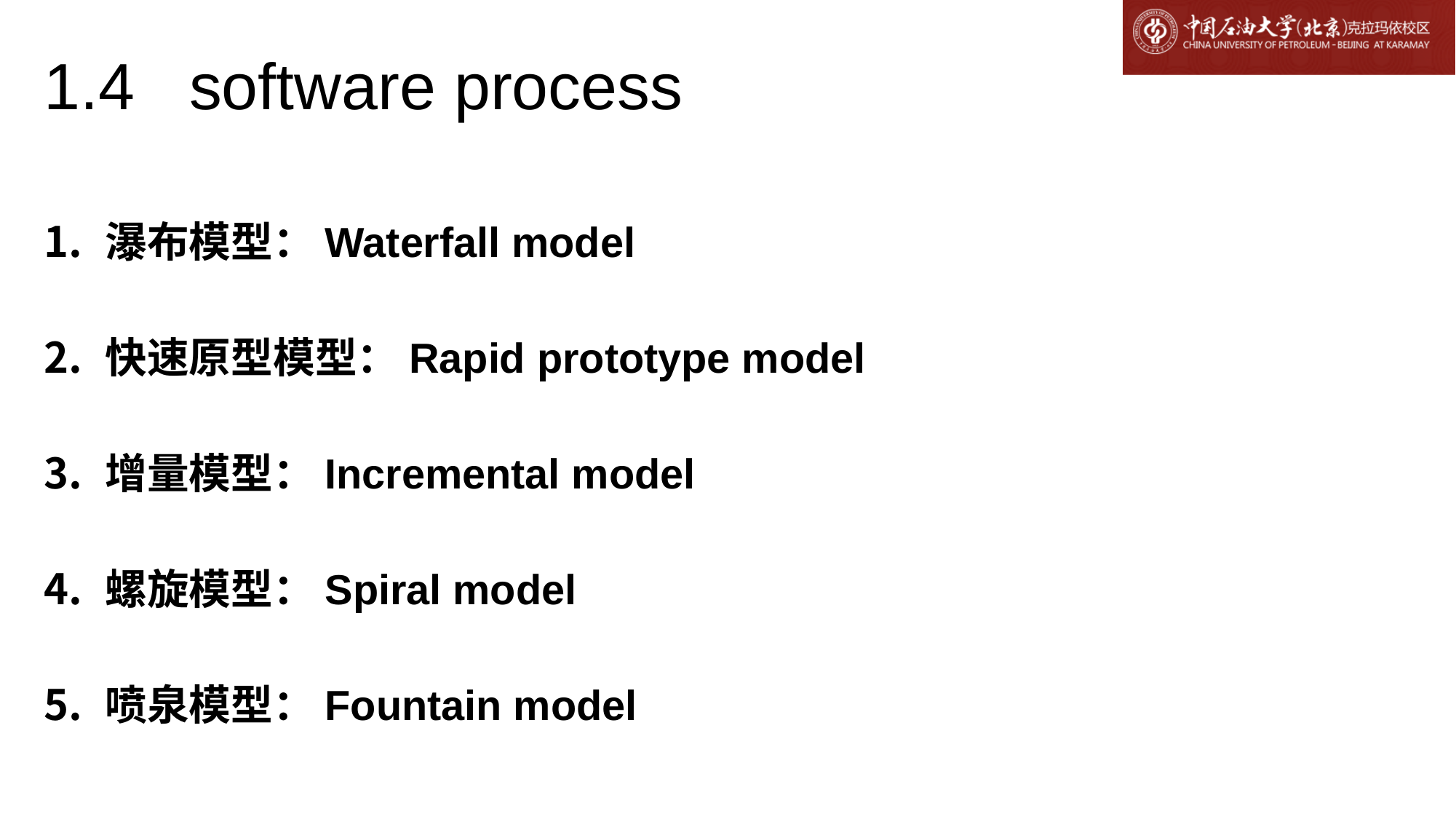

# 1.4   software process
瀑布模型：Waterfall model
快速原型模型：Rapid prototype model
增量模型：Incremental model
螺旋模型：Spiral model
喷泉模型：Fountain model